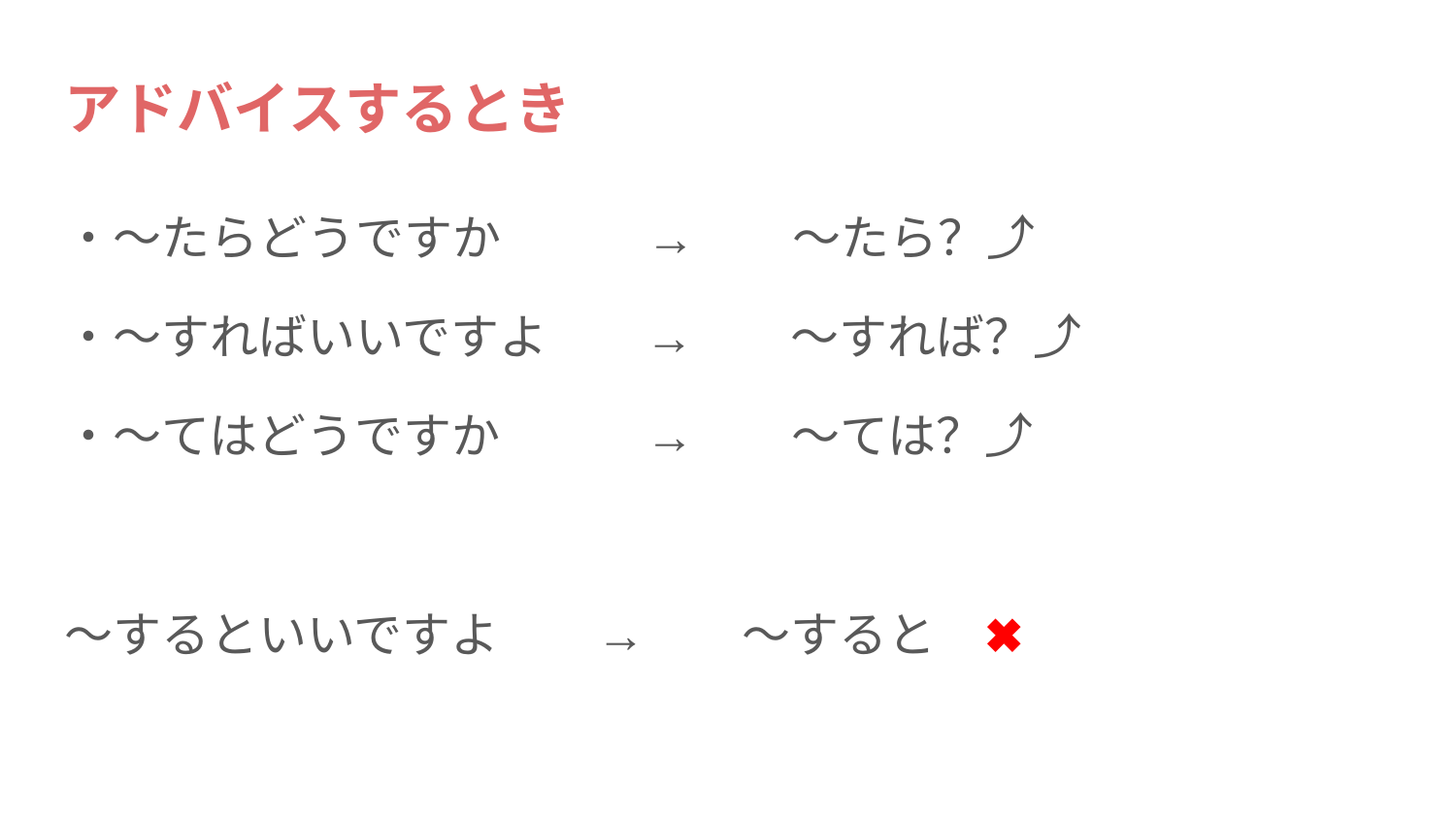

# アドバイスするとき
・～たらどうですか　　　→　　～たら？⤴
・～すればいいですよ　　→　　～すれば？⤴
・～てはどうですか　　　→　　～ては？⤴

～するといいですよ　　→　　～すると　✖